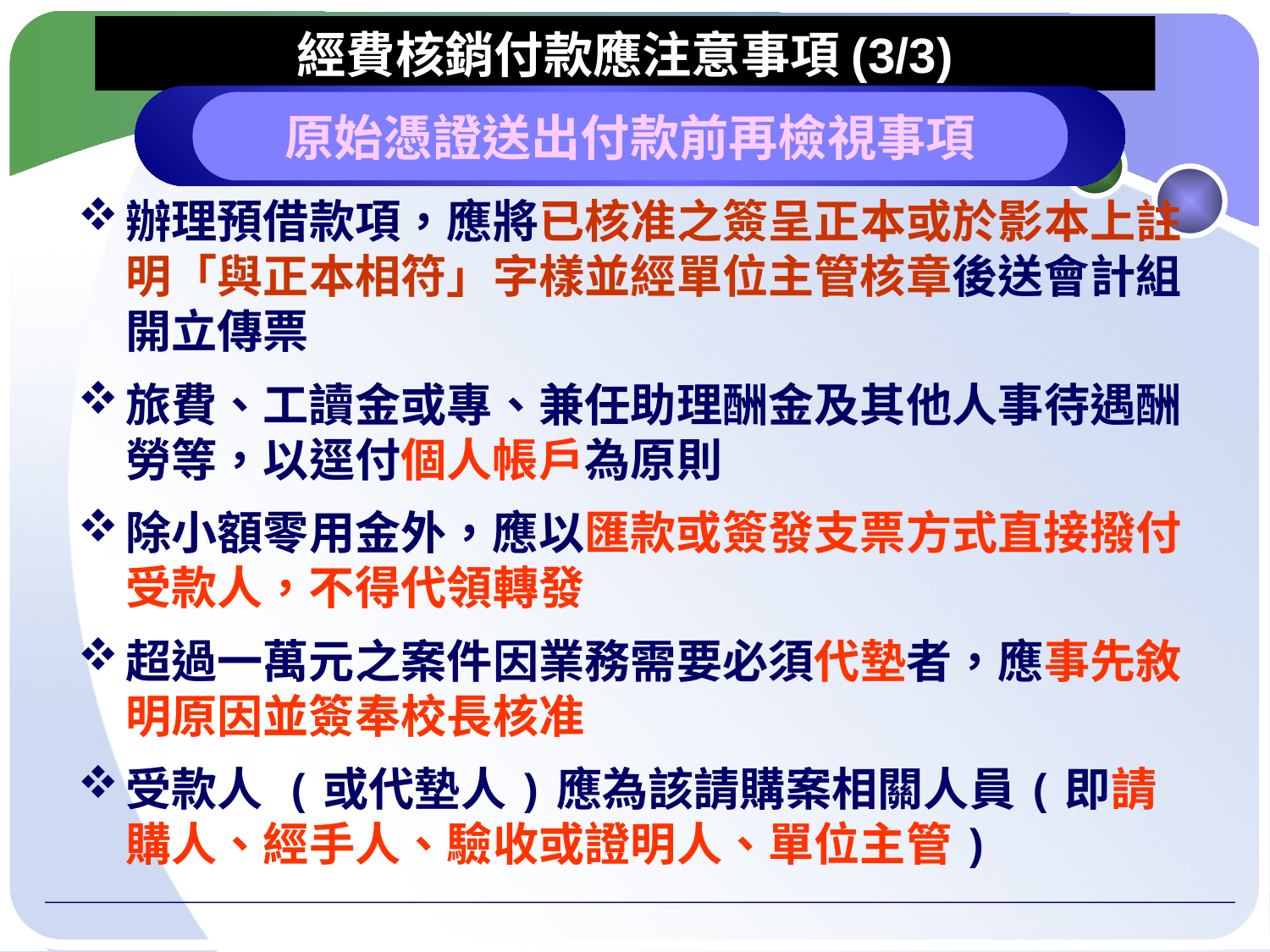

# 經費核銷付款應注意事項(3/3)

原始憑證送出付款前再檢視事項
辦理預借款項，應將已核准之簽呈正本或於影本上註明「與正本相符」字樣並經單位主管核章後送會計組開立傳票
旅費、工讀金或專、兼任助理酬金及其他人事待遇酬勞等，以逕付個人帳戶為原則
除小額零用金外，應以匯款或簽發支票方式直接撥付受款人，不得代領轉發
超過一萬元之案件因業務需要必須代墊者，應事先敘明原因並簽奉校長核准
受款人 (或代墊人)應為該請購案相關人員(即請購人、經手人、驗收或證明人、單位主管)